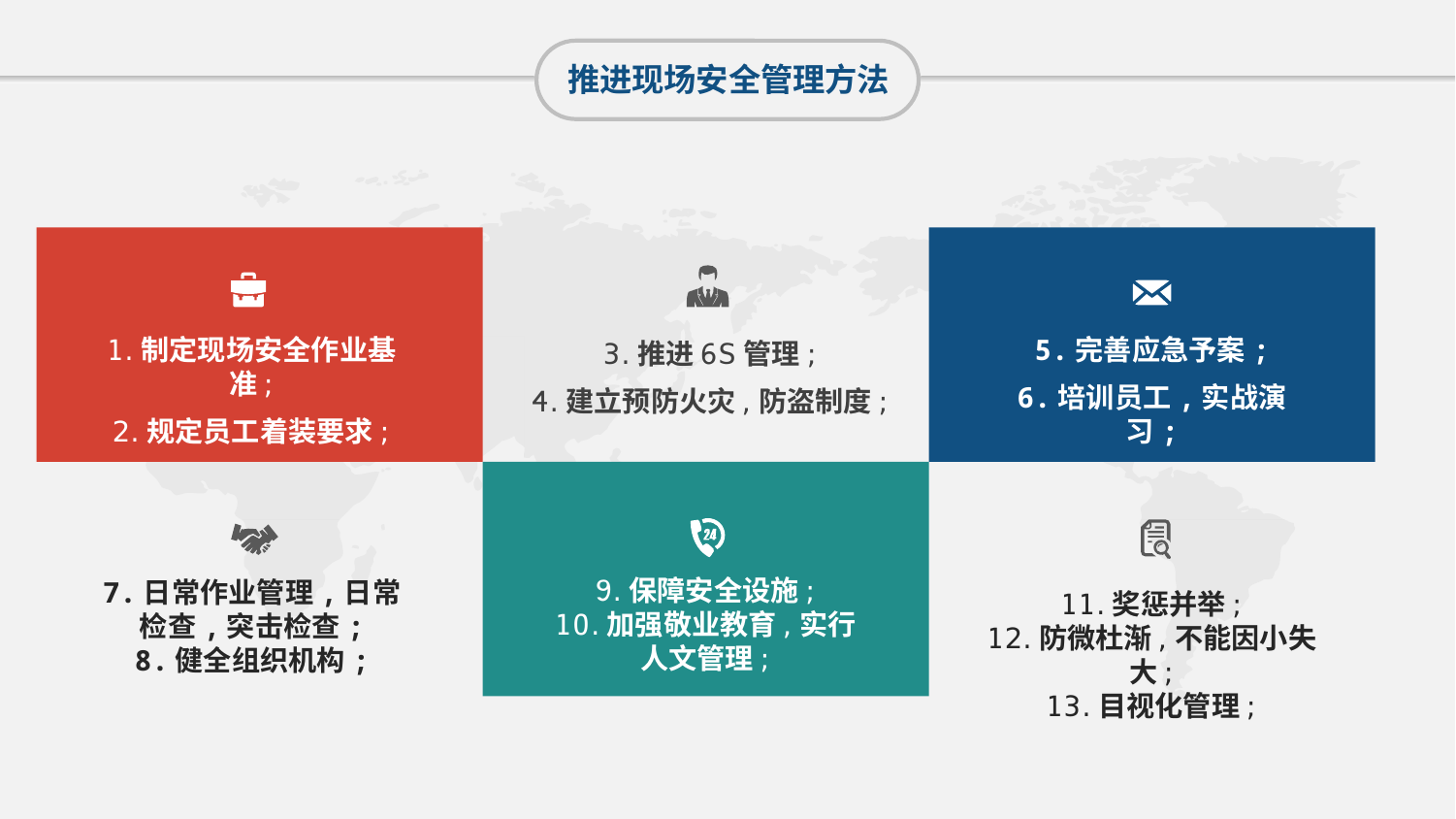

推进现场安全管理方法

1.制定现场安全作业基准;
2.规定员工着装要求;

5.完善应急予案;
6.培训员工,实战演习;

3.推进6S管理;
4.建立预防火灾,防盗制度;

9.保障安全设施;
10.加强敬业教育,实行人文管理;

7.日常作业管理,日常检查,突击检查;
8.健全组织机构;
11.奖惩并举;
12.防微杜渐,不能因小失大;
13.目视化管理;